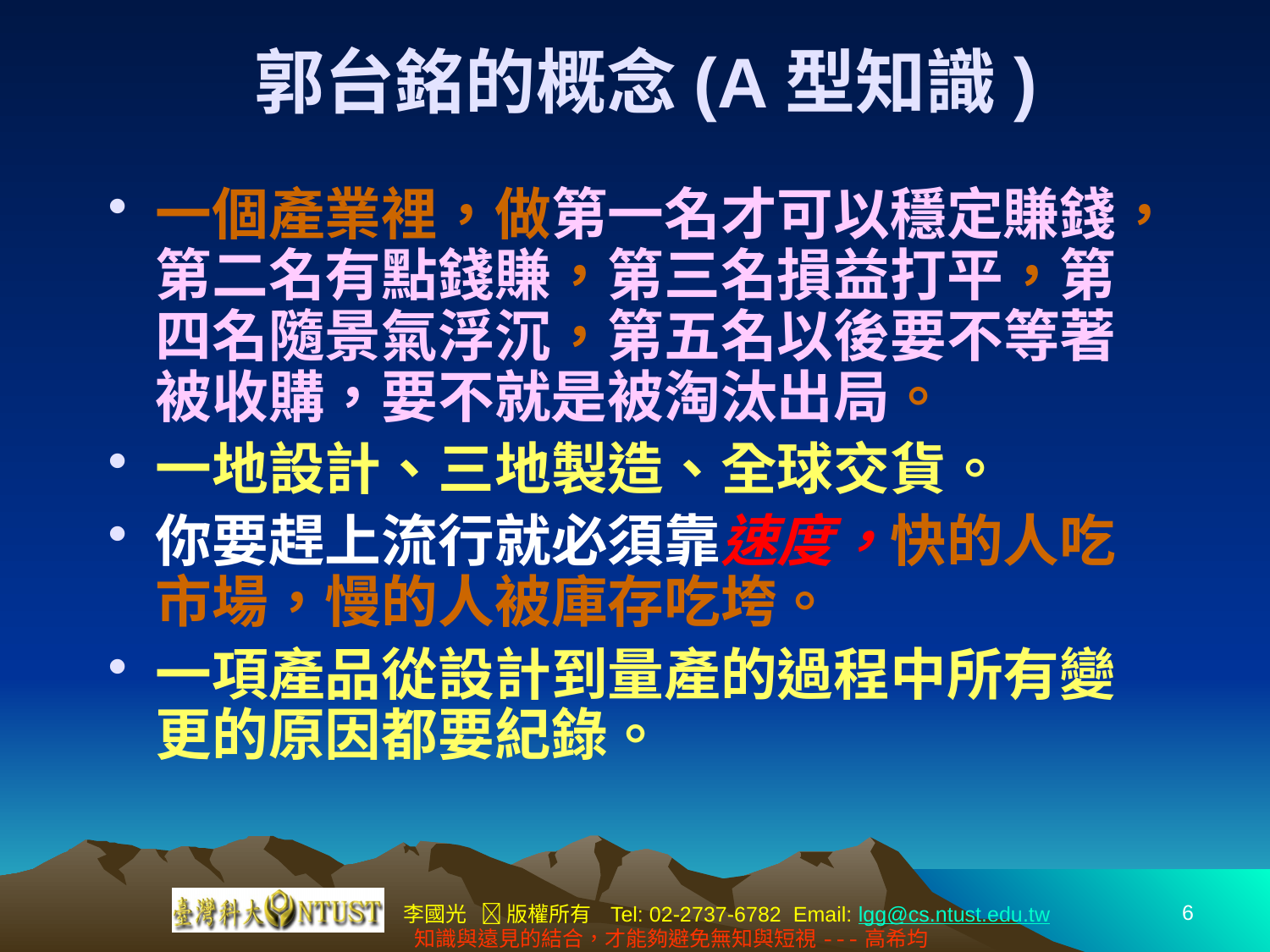

# 郭台銘的概念(A型知識)
一個產業裡，做第一名才可以穩定賺錢，第二名有點錢賺，第三名損益打平，第四名隨景氣浮沉，第五名以後要不等著被收購，要不就是被淘汰出局。
一地設計、三地製造、全球交貨。
你要趕上流行就必須靠速度，快的人吃市場，慢的人被庫存吃垮。
一項產品從設計到量產的過程中所有變更的原因都要紀錄。

6